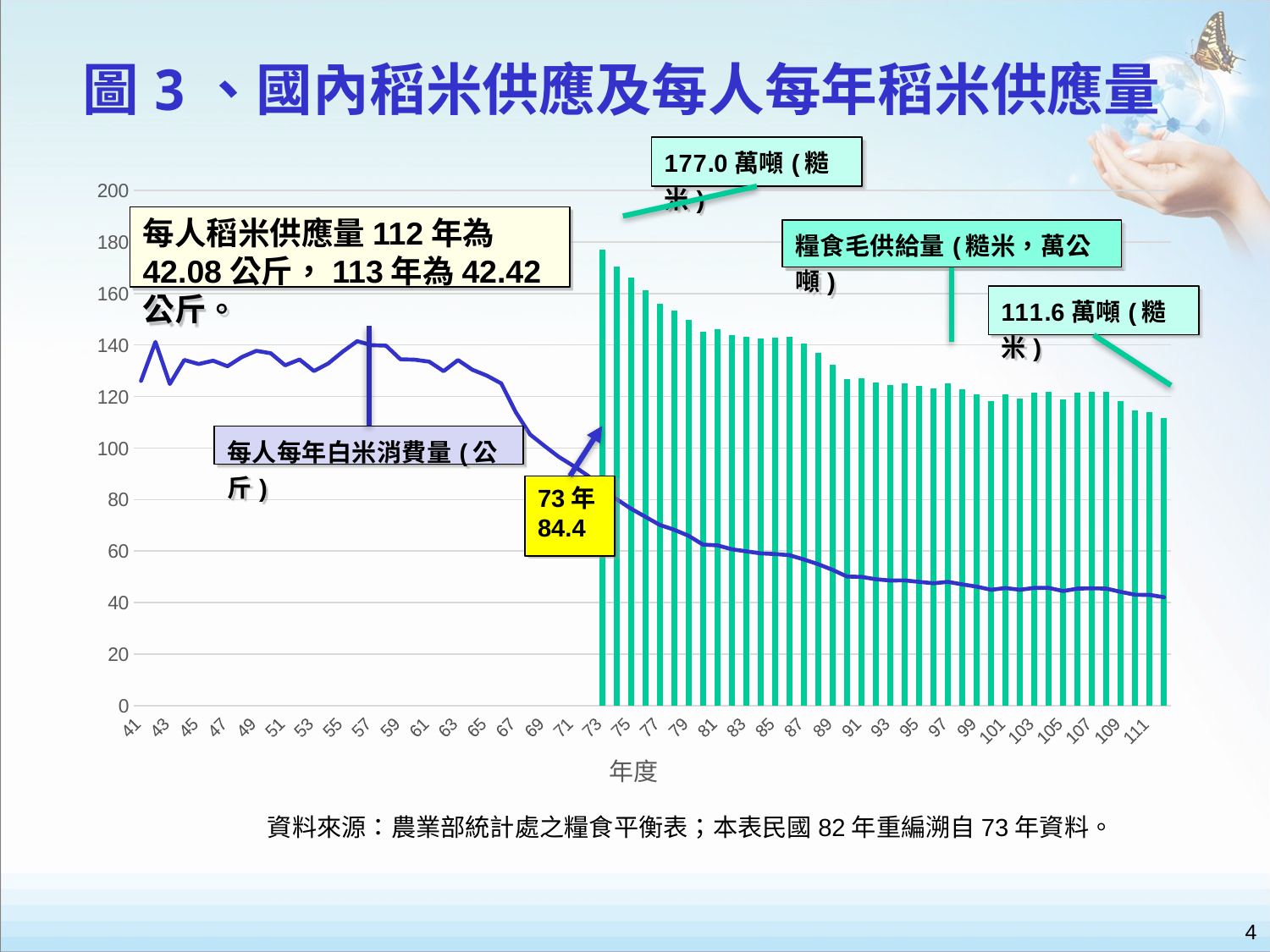

# 圖3、國內稻米供應及每人每年稻米供應量

### Chart

| Category | 糧食毛供給量
(糙米，萬公噸)
COA農業統計動態查詢 | 每人每年稻米消費
(白米，公斤)
COA農業統計動態查詢 |
|---|---|---|
| 41 | None | 126.06 |
| 42 | None | 141.19 |
| 43 | None | 124.85 |
| 44 | None | 134.18 |
| 45 | None | 132.59 |
| 46 | None | 133.91 |
| 47 | None | 131.74 |
| 48 | None | 135.31 |
| 49 | None | 137.74 |
| 50 | None | 136.78 |
| 51 | None | 132.1 |
| 52 | None | 134.36 |
| 53 | None | 129.87 |
| 54 | None | 132.85 |
| 55 | None | 137.42 |
| 56 | None | 141.47 |
| 57 | None | 139.93 |
| 58 | None | 139.74 |
| 59 | None | 134.45 |
| 60 | None | 134.28 |
| 61 | None | 133.52 |
| 62 | None | 129.84 |
| 63 | None | 134.15 |
| 64 | None | 130.39 |
| 65 | None | 128.12 |
| 66 | None | 125.06 |
| 67 | None | 113.99 |
| 68 | None | 105.27 |
| 69 | None | 100.82 |
| 70 | None | 96.54 |
| 71 | None | 93.07 |
| 72 | None | 89.33 |
| 73 | 176.97 | 84.4 |
| 74 | 170.48 | 80.18 |
| 75 | 166.3 | 76.46 |
| 76 | 161.19 | 73.33 |
| 77 | 155.95 | 70.14 |
| 78 | 153.44 | 68.26 |
| 79 | 149.89 | 65.94 |
| 80 | 145.27 | 62.5 |
| 81 | 146.06 | 62.23 |
| 82 | 143.79 | 60.69 |
| 83 | 143.16 | 59.89 |
| 84 | 142.49 | 59.1 |
| 85 | 143.0 | 58.84 |
| 86 | 143.2 | 58.4 |
| 87 | 140.42 | 56.74 |
| 88 | 136.95 | 54.9 |
| 89 | 132.48 | 52.69 |
| 90 | 126.82 | 50.1 |
| 91 | 127.16 | 49.96 |
| 92 | 125.38 | 49.05 |
| 93 | 124.58 | 48.56 |
| 94 | 125.11 | 48.6 |
| 95 | 124.14 | 48.04 |
| 96 | 123.16 | 47.48 |
| 97 | 125.1 | 48.04 |
| 98 | 122.86 | 47.05 |
| 99 | 120.89 | 46.18 |
| 100 | 118.23 | 44.96 |
| 101 | 120.68 | 45.64 |
| 102 | 119.26 | 44.96 |
| 103 | 121.53 | 45.7 |
| 104 | 121.78 | 45.67 |
| 105 | 118.85 | 44.48 |
| 106 | 121.6 | 45.43 |
| 107 | 121.96 | 45.52 |
| 108 | 121.81 | 45.43 |
| 109 | 118.29 | 44.14 |
| 110 | 114.75 | 43.03 |
| 111 | 113.9 | 42.99 |
| 112 | 111.59 | 42.07 |
每人稻米供應量112年為42.08公斤，113年為42.42公斤。
73年84.4
資料來源：農業部統計處之糧食平衡表；本表民國82年重編溯自73年資料。
4